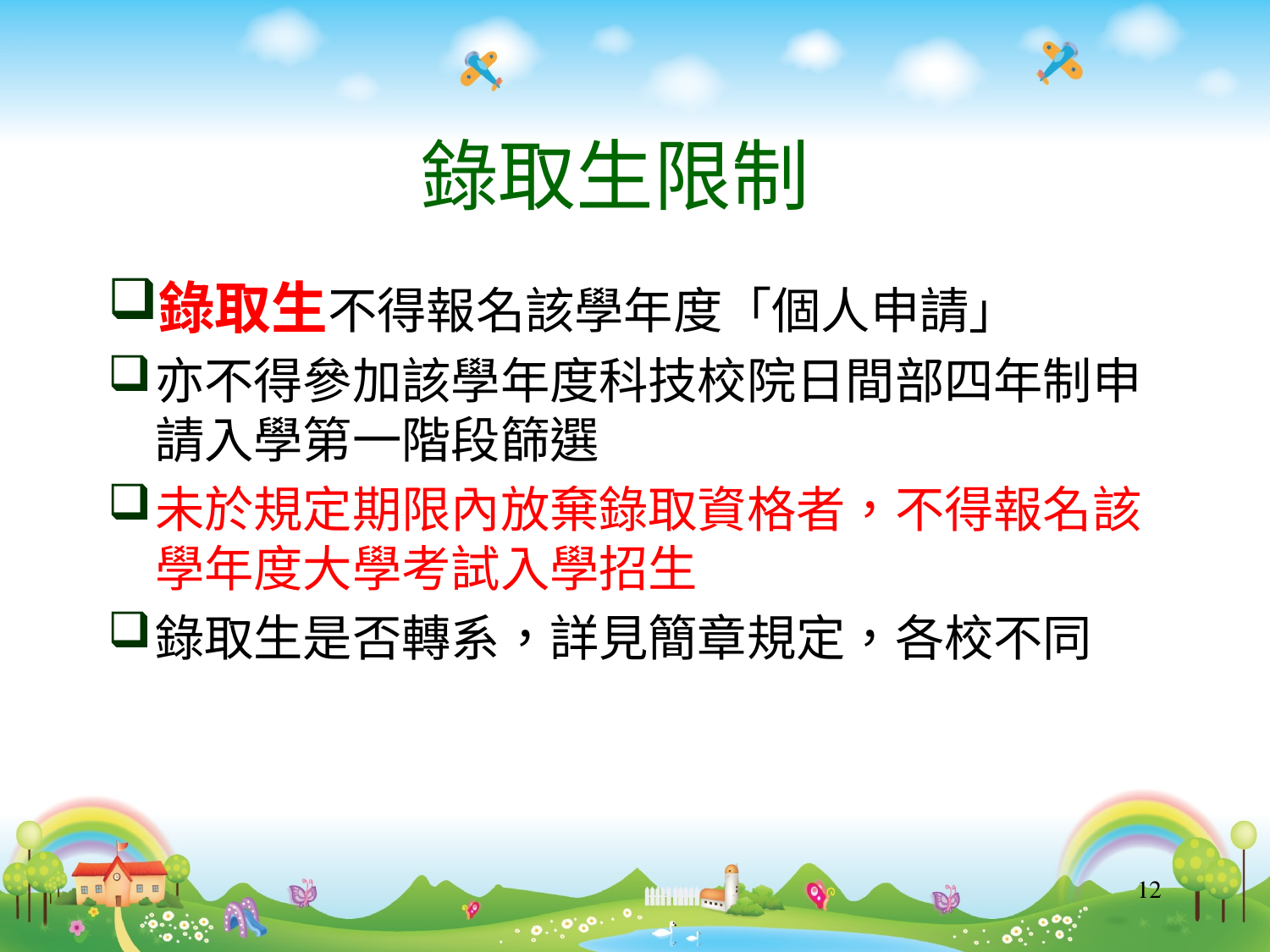

錄取生限制
錄取生不得報名該學年度「個人申請」
亦不得參加該學年度科技校院日間部四年制申請入學第一階段篩選
未於規定期限內放棄錄取資格者，不得報名該學年度大學考試入學招生
錄取生是否轉系，詳見簡章規定，各校不同
12